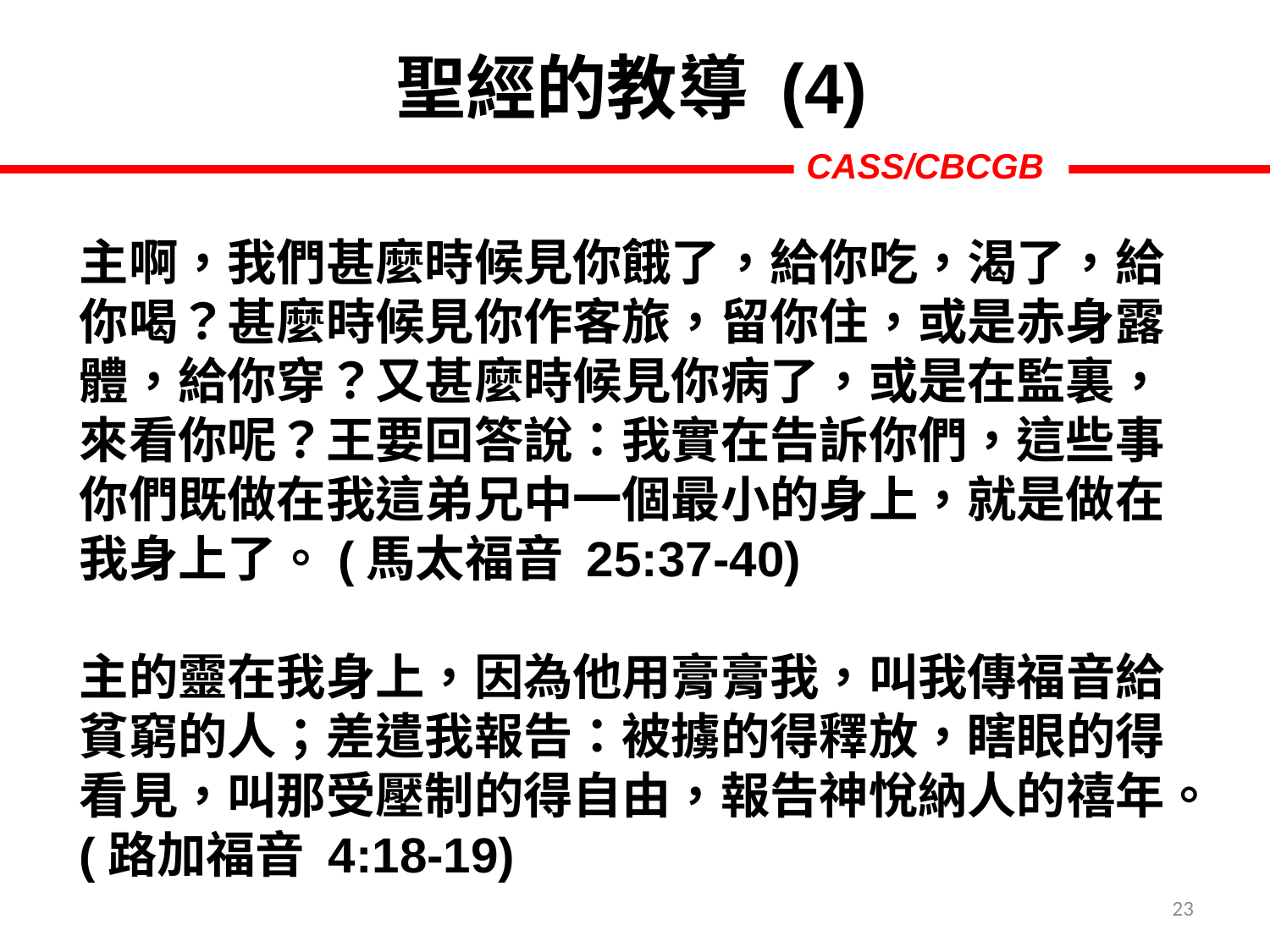

# 聖經的教導 (4)
主啊，我們甚麼時候見你餓了，給你吃，渴了，給你喝？甚麼時候見你作客旅，留你住，或是赤身露體，給你穿？又甚麼時候見你病了，或是在監裏，來看你呢？王要回答說：我實在告訴你們，這些事你們既做在我這弟兄中一個最小的身上，就是做在我身上了。(馬太福音 25:37-40)

主的靈在我身上，因為他用膏膏我，叫我傳福音給貧窮的人；差遣我報告：被擄的得釋放，瞎眼的得看見，叫那受壓制的得自由，報告神悅納人的禧年。(路加福音 4:18-19)

23